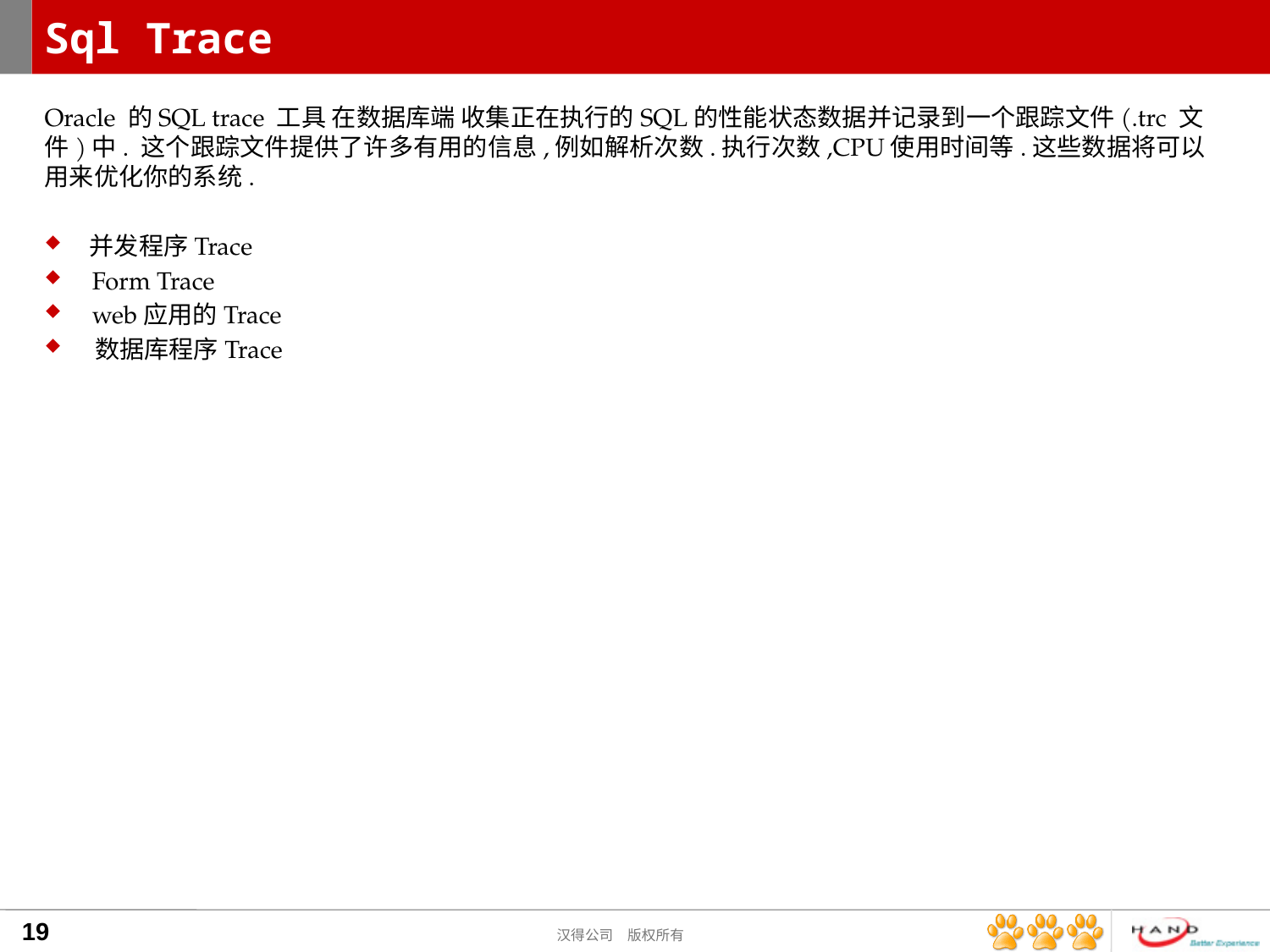

# Sql Trace
Oracle 的SQL trace 工具 在数据库端 收集正在执行的SQL的性能状态数据并记录到一个跟踪文件(.trc 文件)中. 这个跟踪文件提供了许多有用的信息,例如解析次数.执行次数,CPU使用时间等.这些数据将可以用来优化你的系统.

    并发程序Trace
     Form Trace
     web应用的Trace
     数据库程序Trace

19